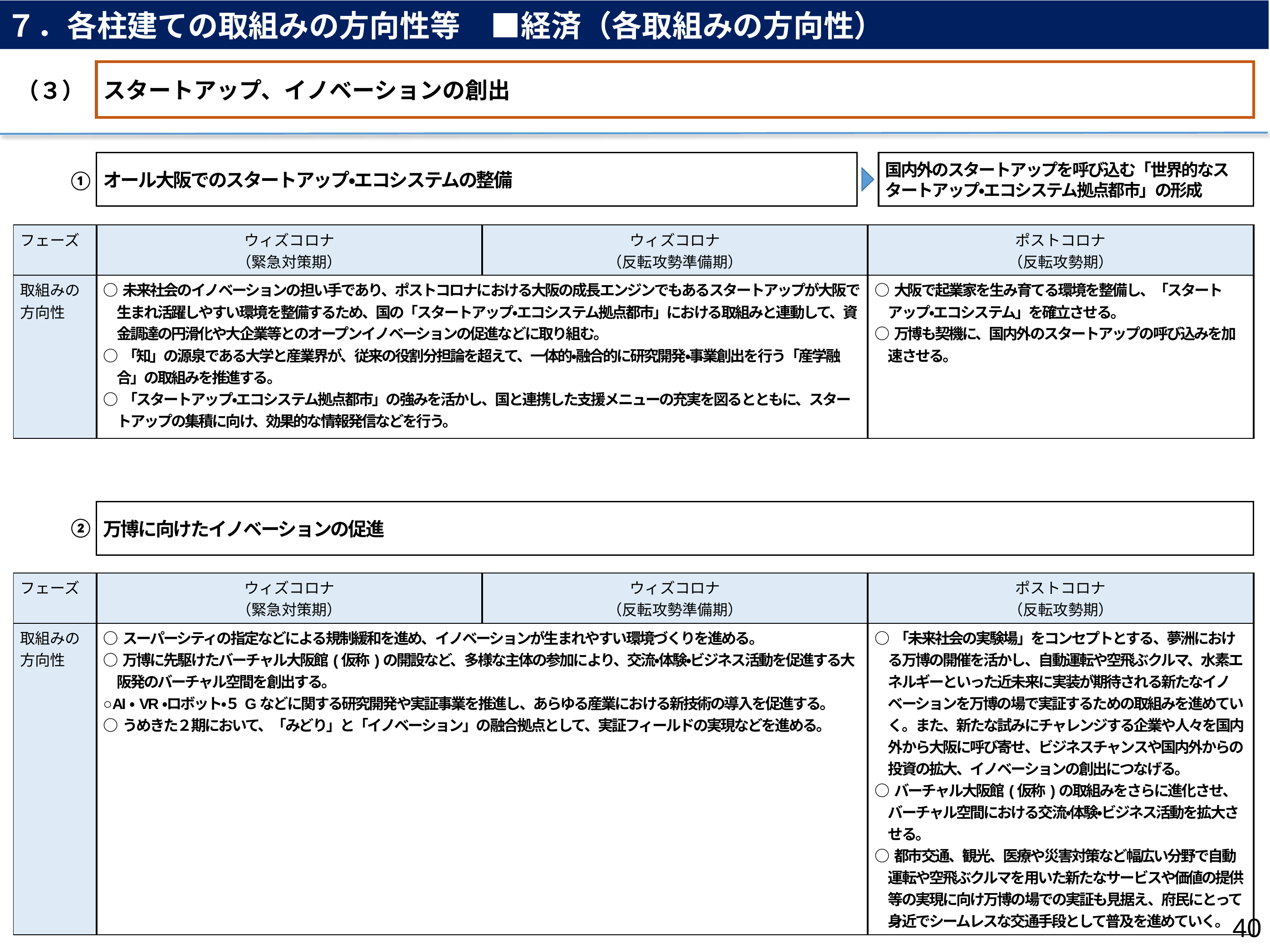

７．各柱建ての取組みの方向性等　■経済（各取組みの方向性）
スタートアップ、イノベーションの創出
（３）
オール大阪でのスタートアップ・エコシステムの整備
国内外のスタートアップを呼び込む「世界的なスタートアップ・エコシステム拠点都市」の形成
①

| フェーズ | ウィズコロナ （緊急対策期） | ウィズコロナ （反転攻勢準備期） | ポストコロナ （反転攻勢期） |
| --- | --- | --- | --- |
| 取組みの 方向性 | ○未来社会のイノベーションの担い手であり、ポストコロナにおける大阪の成長エンジンでもあるスタートアップが大阪で生まれ活躍しやすい環境を整備するため、国の「スタートアップ・エコシステム拠点都市」における取組みと連動して、資金調達の円滑化や大企業等とのオープンイノベーションの促進などに取り組む。 ○「知」の源泉である大学と産業界が、従来の役割分担論を超えて、一体的・融合的に研究開発・事業創出を行う「産学融合」の取組みを推進する。 ○「スタートアップ・エコシステム拠点都市」の強みを活かし、国と連携した支援メニューの充実を図るとともに、スタートアップの集積に向け、効果的な情報発信などを行う。 |  | ○大阪で起業家を生み育てる環境を整備し、「スタートアップ・エコシステム」を確立させる。 ○万博も契機に、国内外のスタートアップの呼び込みを加速させる。 |
万博に向けたイノベーションの促進
②
| フェーズ | ウィズコロナ （緊急対策期） | ウィズコロナ （反転攻勢準備期） | ポストコロナ （反転攻勢期） |
| --- | --- | --- | --- |
| 取組みの 方向性 | ○スーパーシティの指定などによる規制緩和を進め、イノベーションが生まれやすい環境づくりを進める。 ○万博に先駆けたバーチャル大阪館(仮称)の開設など、多様な主体の参加により、交流・体験・ビジネス活動を促進する大阪発のバーチャル空間を創出する。 ○AI・VR・ロボット・５Gなどに関する研究開発や実証事業を推進し、あらゆる産業における新技術の導入を促進する。 ○うめきた２期において、「みどり」と「イノベーション」の融合拠点として、実証フィールドの実現などを進める。 |  | ○「未来社会の実験場」をコンセプトとする、夢洲における万博の開催を活かし、自動運転や空飛ぶクルマ、水素エネルギーといった近未来に実装が期待される新たなイノベーションを万博の場で実証するための取組みを進めていく。また、新たな試みにチャレンジする企業や人々を国内外から大阪に呼び寄せ、ビジネスチャンスや国内外からの投資の拡大、イノベーションの創出につなげる。 ○バーチャル大阪館(仮称)の取組みをさらに進化させ、バーチャル空間における交流・体験・ビジネス活動を拡大させる。 ○都市交通、観光、医療や災害対策など幅広い分野で自動運転や空飛ぶクルマを用いた新たなサービスや価値の提供等の実現に向け万博の場での実証も見据え、府民にとって身近でシームレスな交通手段として普及を進めていく。 |
40